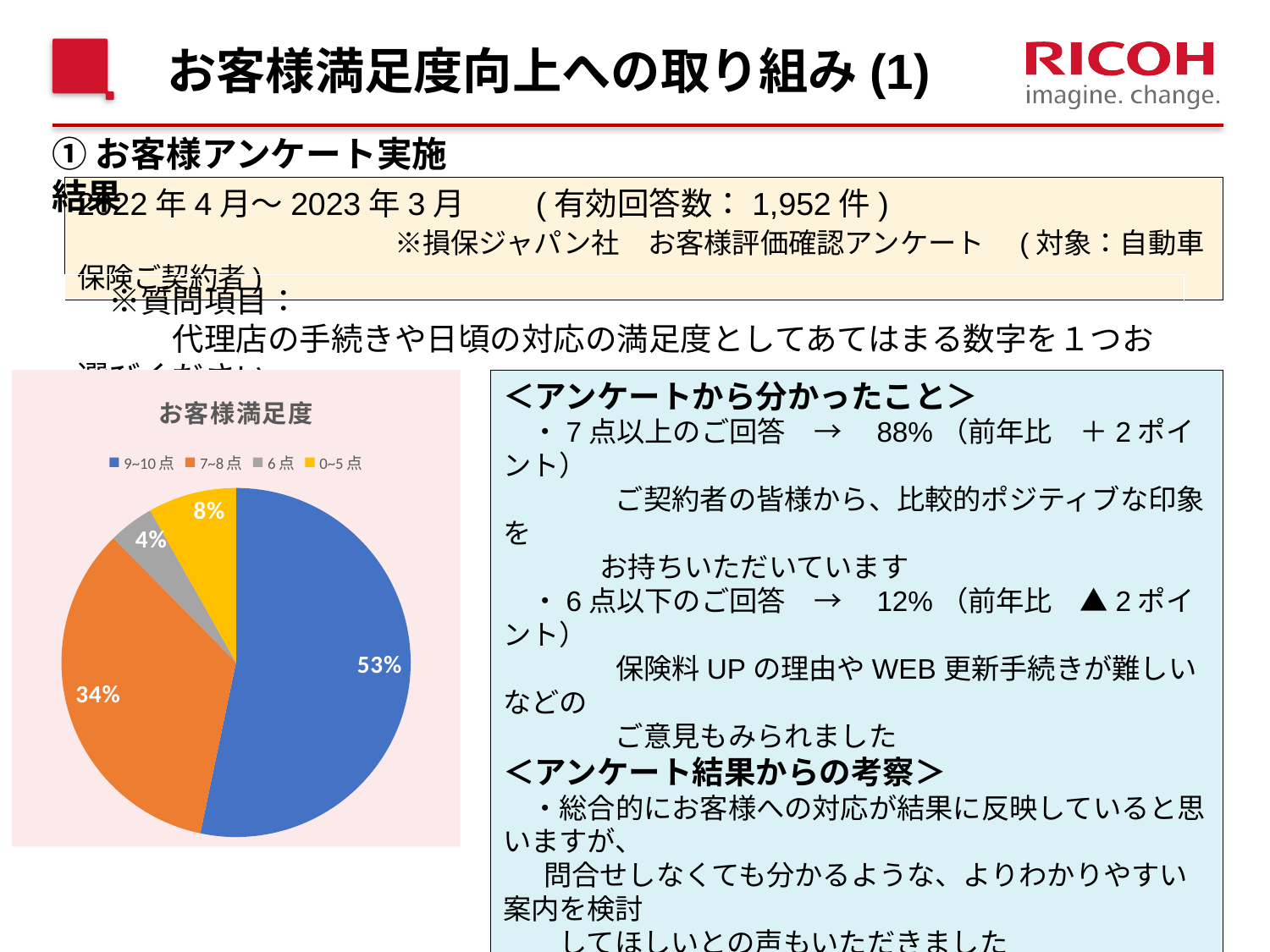

# お客様満足度向上への取り組み(1)
①お客様アンケート実施結果
2022年4月～2023年3月　　(有効回答数：1,952件)
　　　　　　　　　　※損保ジャパン社　お客様評価確認アンケート　(対象：自動車保険ご契約者)
　※質問項目：
　　　代理店の手続きや日頃の対応の満足度としてあてはまる数字を１つお選びください

### Chart:

| Category | お客様満足度 |
|---|---|
| 9~10点 | 0.5328310010764262 |
| 7~8点 | 0.3433799784714747 |
| 6点 | 0.04198062432723358 |
| 0~5点 | 0.08180839612486544 |
＜アンケートから分かったこと＞
　・7点以上のご回答　→　88%（前年比　＋2ポイント）
　　　　ご契約者の皆様から、比較的ポジティブな印象を
　 　　 お持ちいただいています
　・6点以下のご回答　→　12%（前年比　▲2ポイント）
　　　　保険料UPの理由やWEB更新手続きが難しいなどの
　　　　ご意見もみられました
＜アンケート結果からの考察＞
　・総合的にお客様への対応が結果に反映していると思いますが、
　  問合せしなくても分かるような、よりわかりやすい案内を検討
　　してほしいとの声もいただきました
　　(保険料UP、WEB更新手続き、補償内容等について)
＜今後に向けて＞
　・当社独自のご案内書の作成の検討を行い、
　  お客様のお声を業務改善につなげてまいります。
3